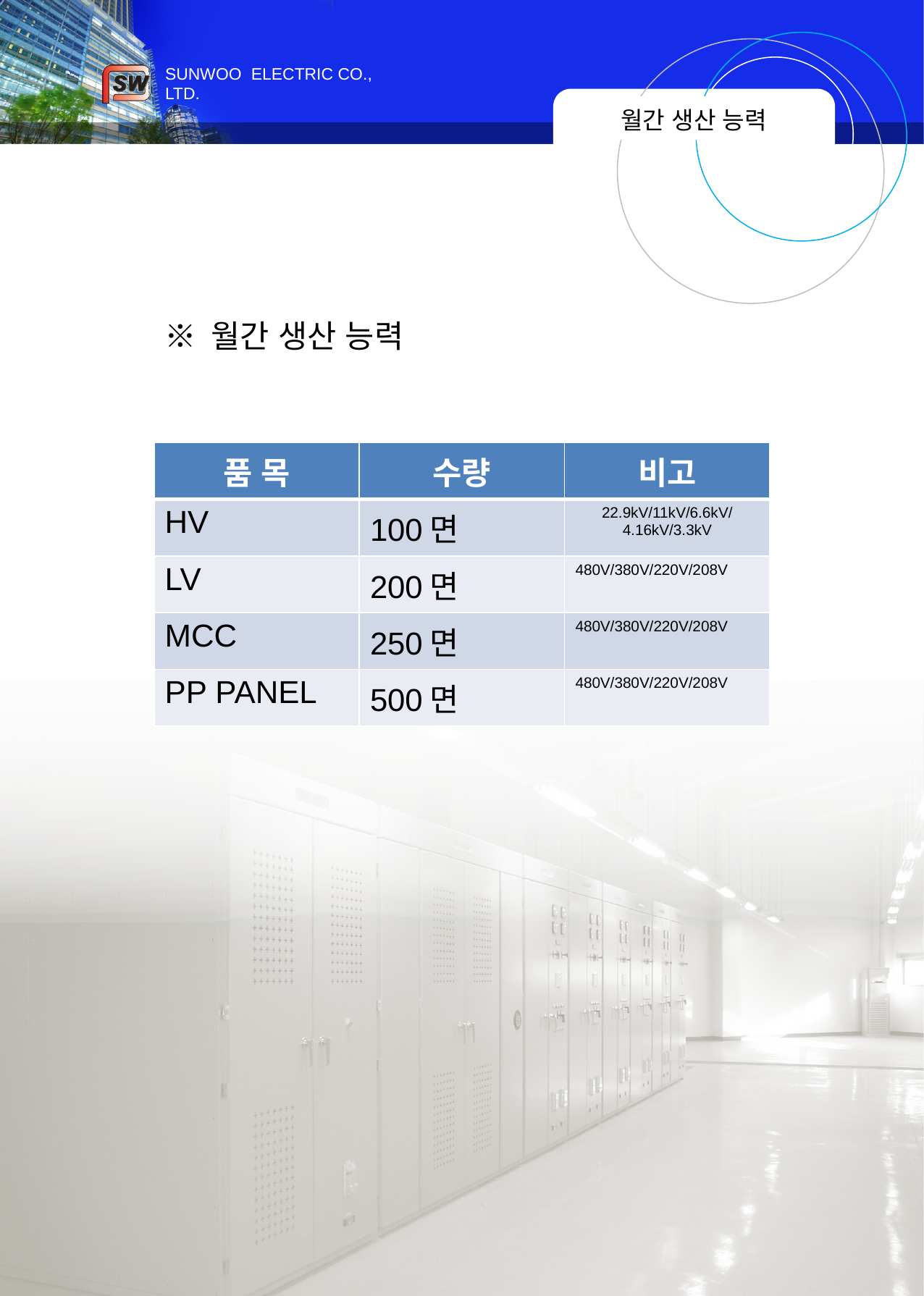

# 월간 생산 능력
※ 월간 생산 능력
| 품 목 | 수량 | 비고 |
| --- | --- | --- |
| HV | 100면 | 22.9kV/11kV/6.6kV/4.16kV/3.3kV |
| LV | 200면 | 480V/380V/220V/208V |
| MCC | 250면 | 480V/380V/220V/208V |
| PP PANEL | 500면 | 480V/380V/220V/208V |